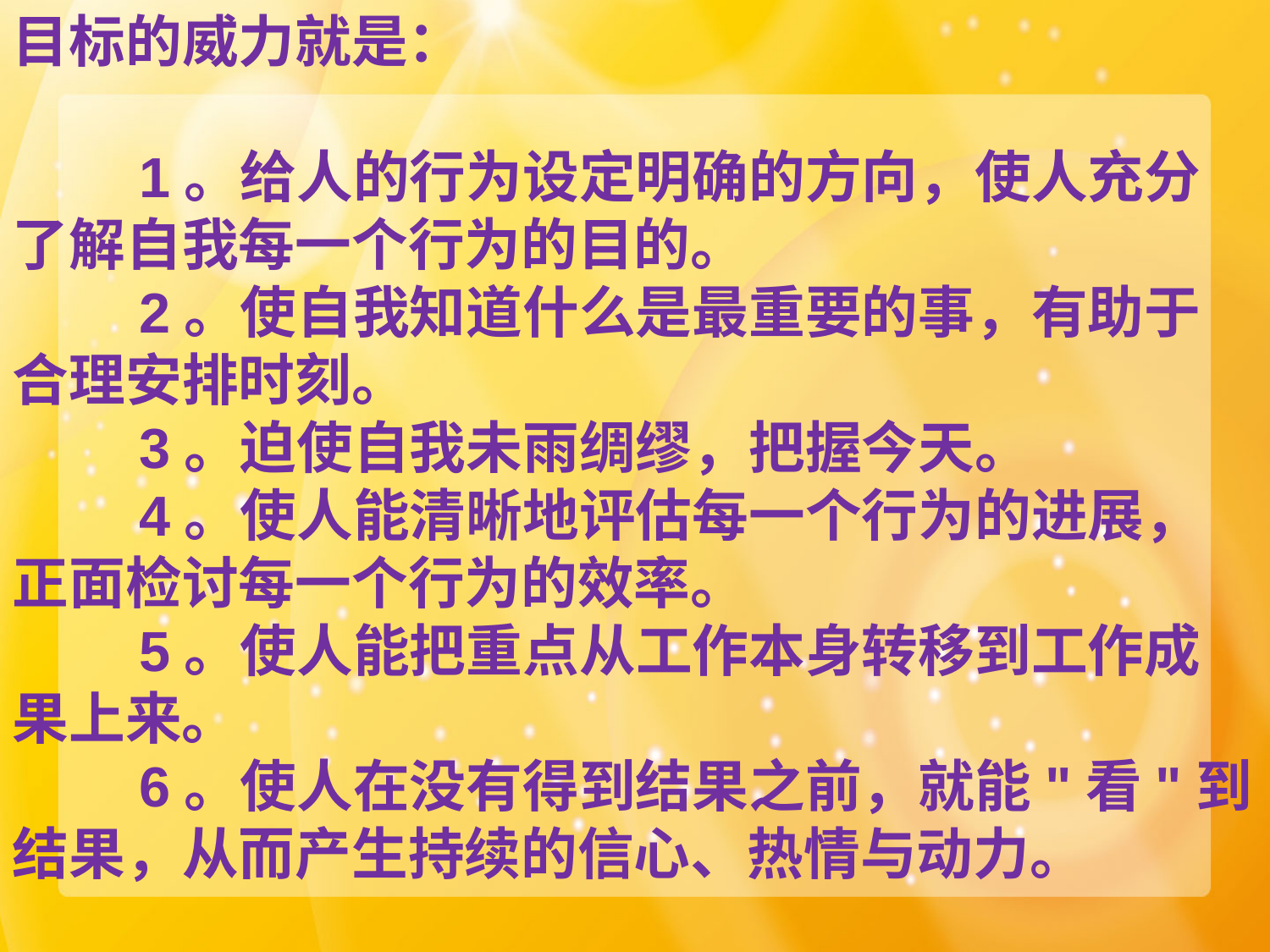

目标的威力就是：

　　1。给人的行为设定明确的方向，使人充分了解自我每一个行为的目的。
　　2。使自我知道什么是最重要的事，有助于合理安排时刻。
　　3。迫使自我未雨绸缪，把握今天。
　　4。使人能清晰地评估每一个行为的进展，正面检讨每一个行为的效率。
　　5。使人能把重点从工作本身转移到工作成果上来。
　　6。使人在没有得到结果之前，就能"看"到结果，从而产生持续的信心、热情与动力。